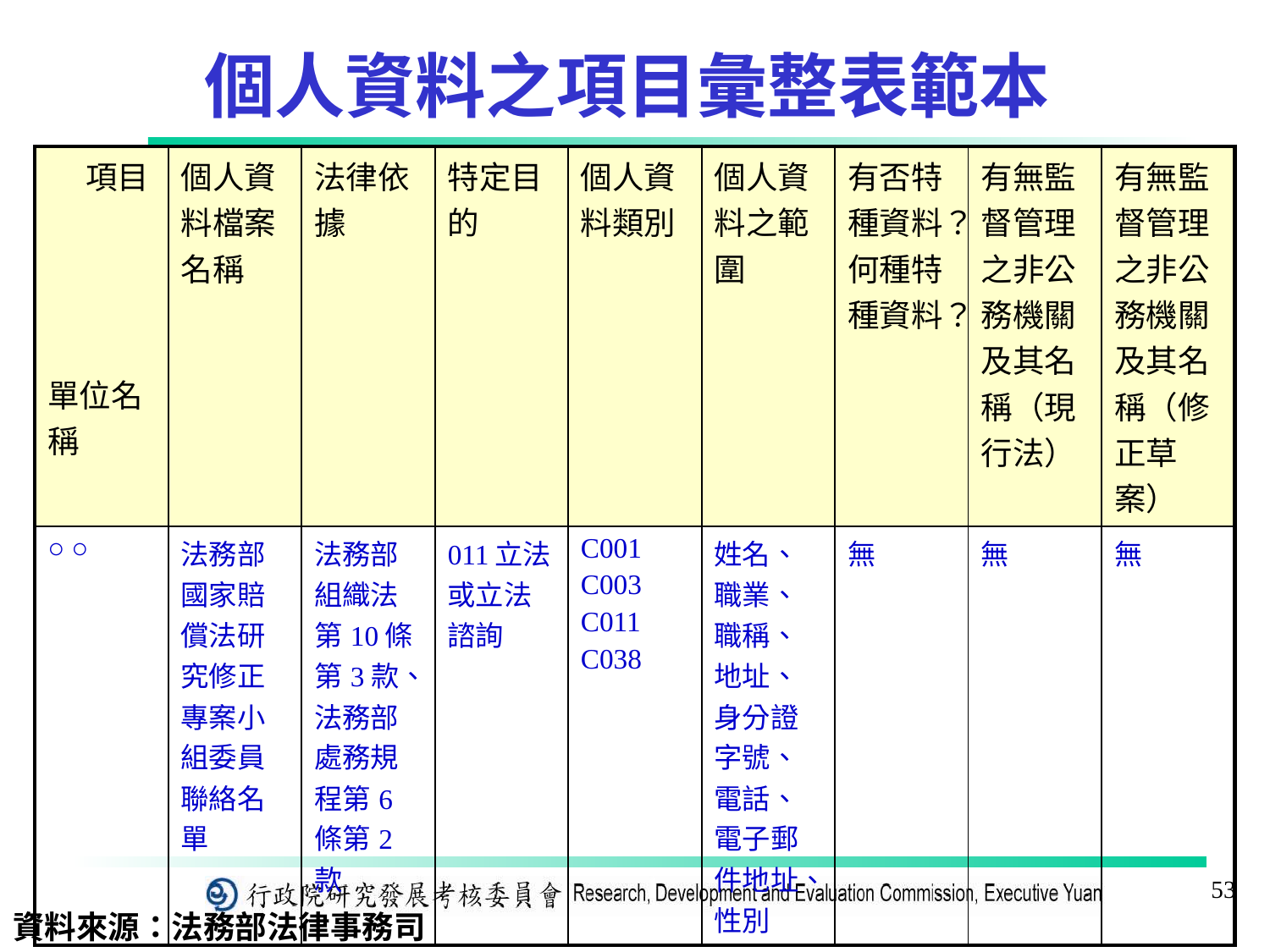

個人資料之項目彙整表範本
| 項目 單位名稱 | 個人資料檔案名稱 | 法律依據 | 特定目的 | 個人資料類別 | 個人資料之範圍 | 有否特種資料？何種特種資料？ | 有無監督管理之非公務機關及其名稱（現行法） | 有無監督管理之非公務機關及其名稱（修正草案） |
| --- | --- | --- | --- | --- | --- | --- | --- | --- |
| ○ ○ | 法務部國家賠償法研究修正專案小組委員聯絡名單 | 法務部組織法第10條第3款、法務部處務規程第6條第2款 | 011立法或立法諮詢 | C001 C003 C011 C038 | 姓名、職業、職稱、地址、身分證字號、電話、電子郵件地址、性別 | 無 | 無 | 無 |
53
資料來源：法務部法律事務司